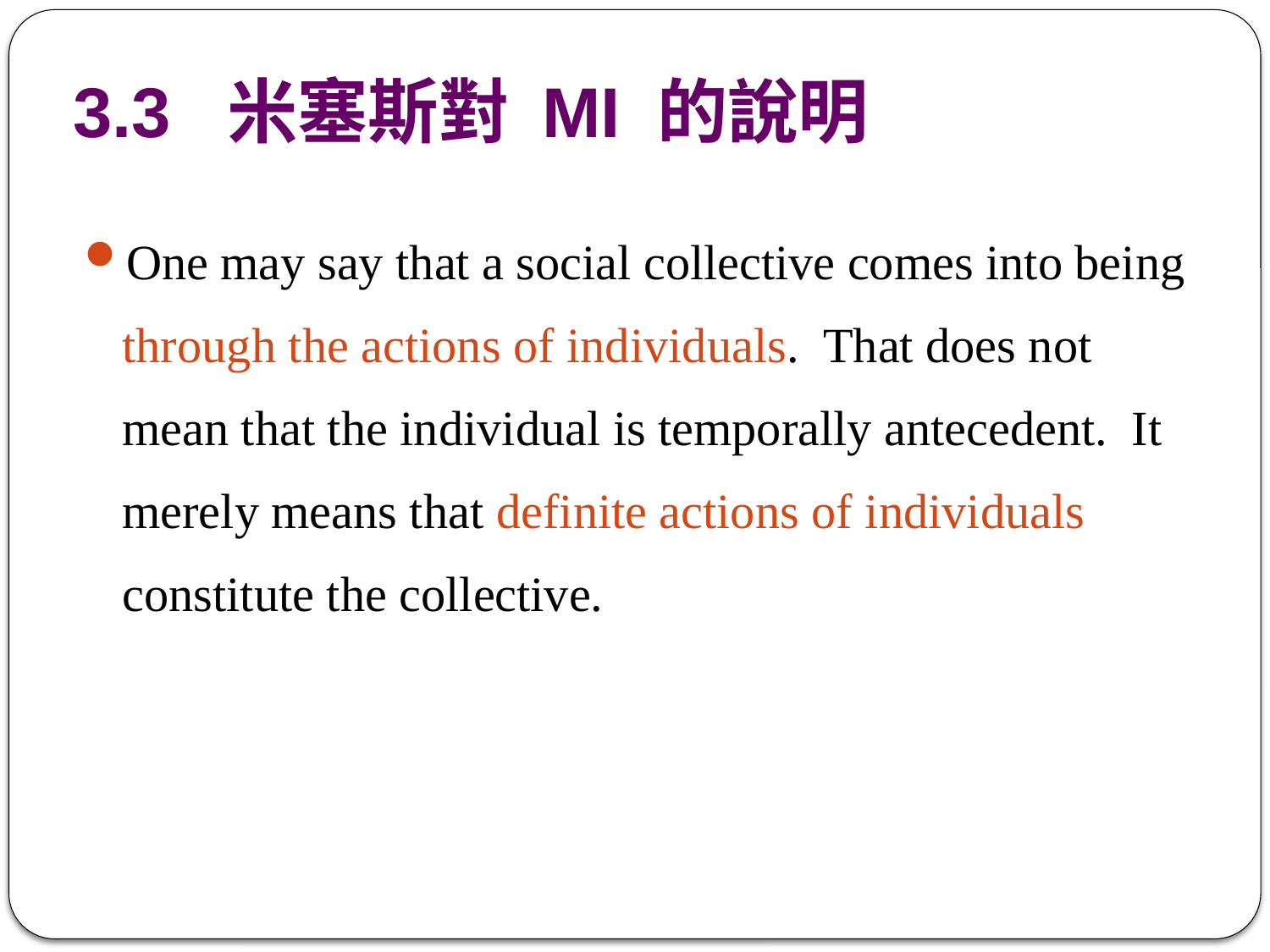

# 3.3  米塞斯對 MI 的說明
One may say that a social collective comes into being through the actions of individuals.  That does not mean that the individual is temporally antecedent.  It merely means that definite actions of individuals constitute the collective.
30